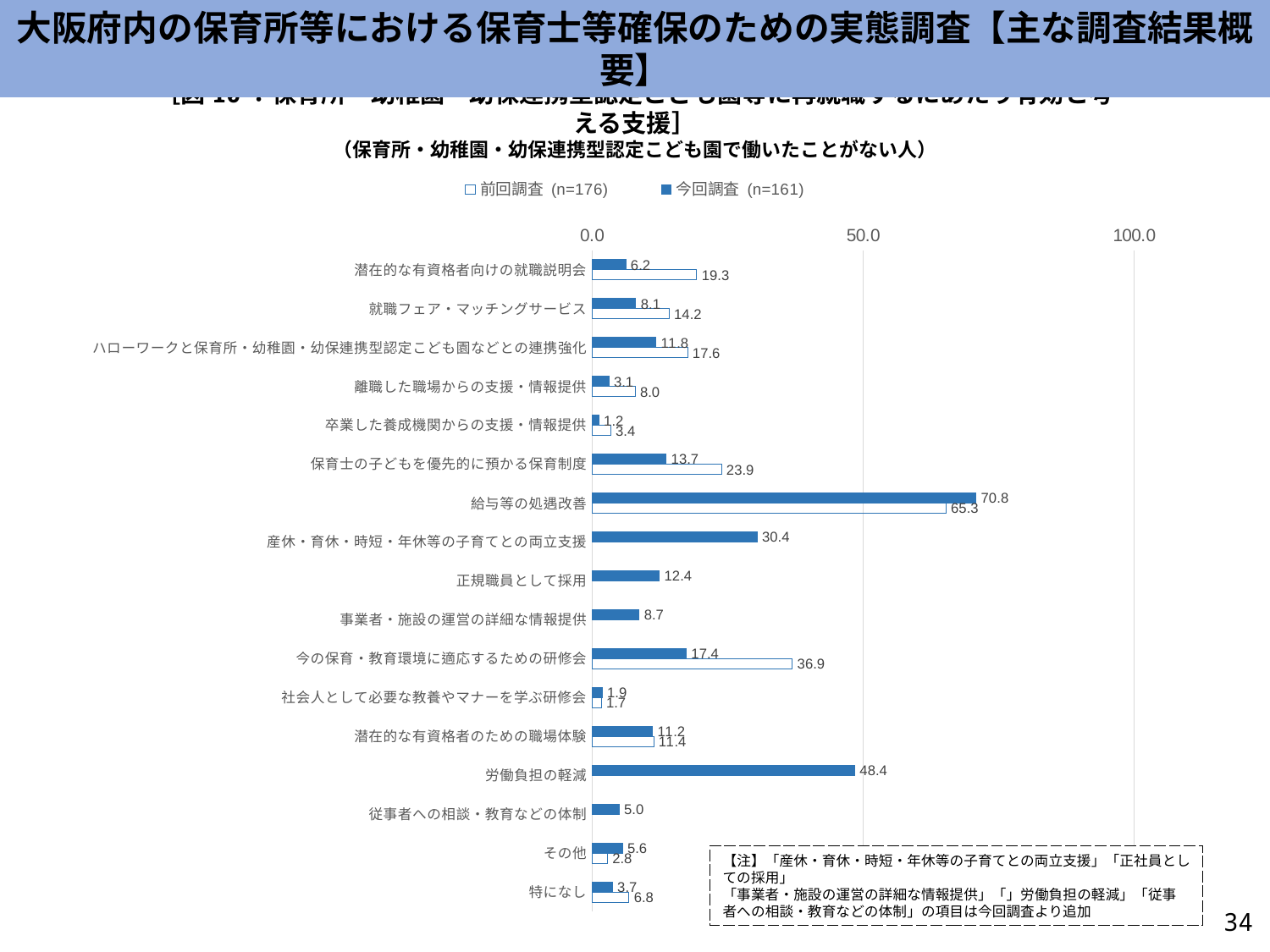

大阪府内の保育所等における保育士等確保のための実態調査【主な調査結果概要】
［図10：保育所・幼稚園・幼保連携型認定こども園等に再就職するにあたり有効と考える支援］
（保育所・幼稚園・幼保連携型認定こども園で働いたことがない人）

### Chart

| Category | 今回調査 (n=161) | 前回調査 (n=176) |
|---|---|---|
| 潜在的な有資格者向けの就職説明会 | 6.211180124223603 | 19.318181818181817 |
| 就職フェア・マッチングサービス | 8.074534161490684 | 14.204545454545455 |
| ハローワークと保育所・幼稚園・幼保連携型認定こども園などとの連携強化 | 11.801242236024844 | 17.613636363636363 |
| 離職した職場からの支援・情報提供 | 3.1055900621118013 | 7.954545454545454 |
| 卒業した養成機関からの支援・情報提供 | 1.2422360248447204 | 3.4090909090909087 |
| 保育士の子どもを優先的に預かる保育制度 | 13.664596273291925 | 23.863636363636363 |
| 給与等の処遇改善 | 70.80745341614907 | 65.3 |
| 産休・育休・時短・年休等の子育てとの両立支援 | 30.434782608695652 | None |
| 正規職員として採用 | 12.422360248447205 | None |
| 事業者・施設の運営の詳細な情報提供 | 8.695652173913043 | None |
| 今の保育・教育環境に適応するための研修会 | 17.391304347826086 | 36.93181818181818 |
| 社会人として必要な教養やマナーを学ぶ研修会 | 1.8633540372670807 | 1.7045454545454544 |
| 潜在的な有資格者のための職場体験 | 11.180124223602485 | 11.363636363636363 |
| 労働負担の軽減 | 48.4472049689441 | None |
| 従事者への相談・教育などの体制 | 4.968944099378882 | None |
| その他 | 5.590062111801243 | 2.840909090909091 |
| 特になし | 3.7267080745341614 | 6.8 |
【注】「産休・育休・時短・年休等の子育てとの両立支援」「正社員としての採用」
「事業者・施設の運営の詳細な情報提供」「」労働負担の軽減」「従事者への相談・教育などの体制」の項目は今回調査より追加
34